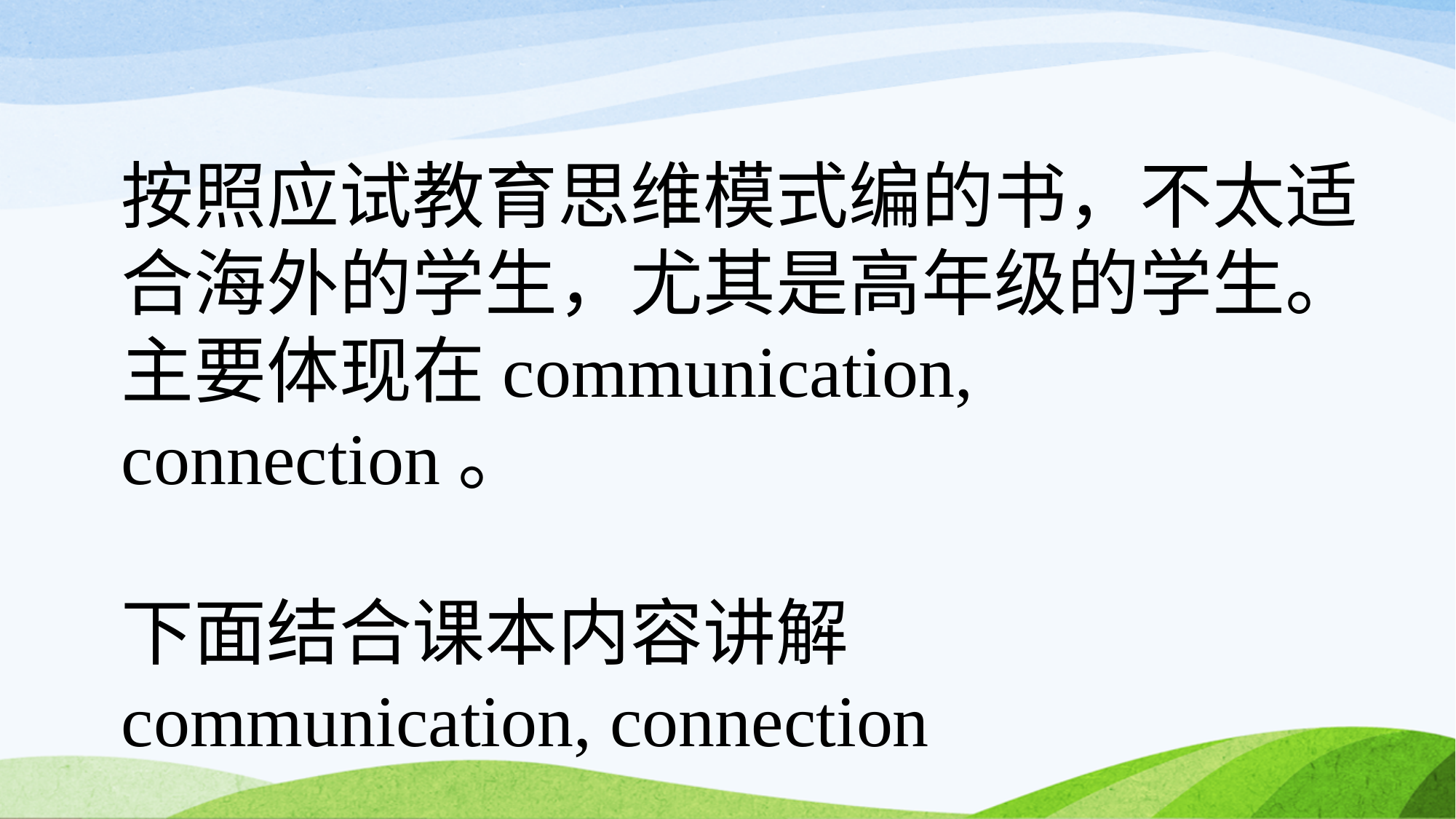

按照应试教育思维模式编的书，不太适合海外的学生，尤其是高年级的学生。主要体现在communication, connection。

下面结合课本内容讲解
communication, connection